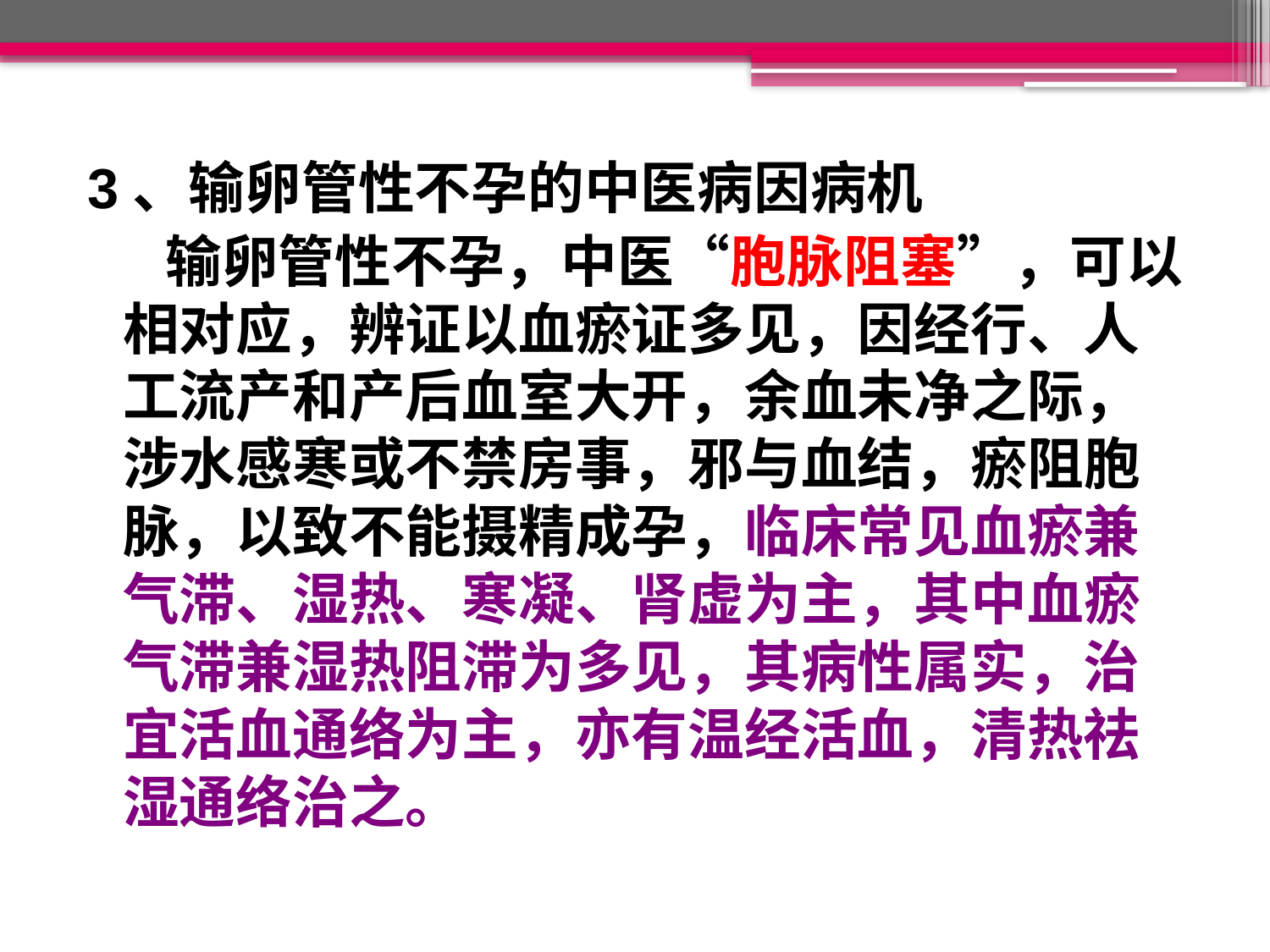

3、输卵管性不孕的中医病因病机
     输卵管性不孕，中医“胞脉阻塞”，可以相对应，辨证以血瘀证多见，因经行、人工流产和产后血室大开，余血未净之际，涉水感寒或不禁房事，邪与血结，瘀阻胞脉，以致不能摄精成孕，临床常见血瘀兼气滞、湿热、寒凝、肾虚为主，其中血瘀气滞兼湿热阻滞为多见，其病性属实，治宜活血通络为主，亦有温经活血，清热祛湿通络治之。